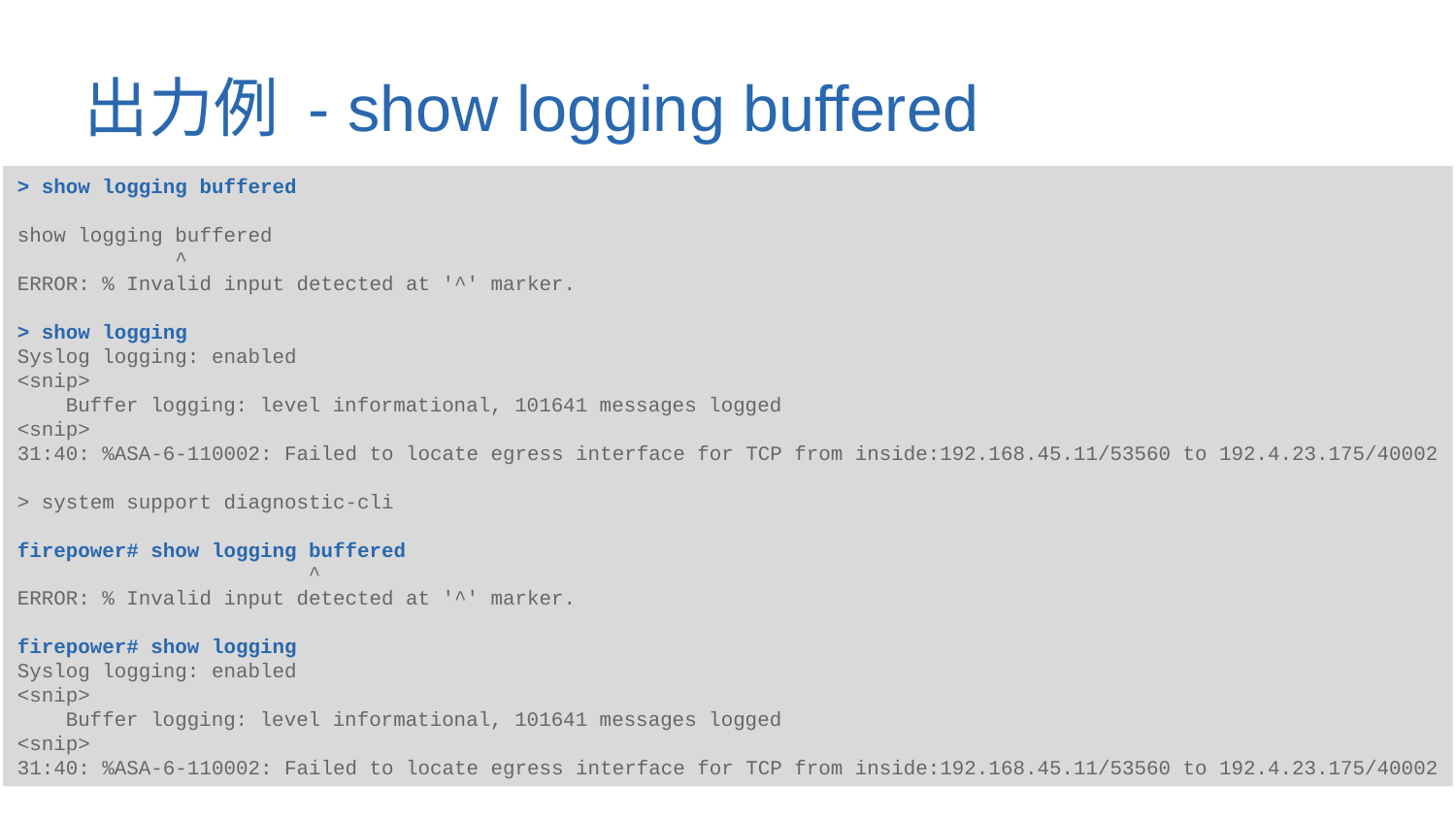

# 出力例 - show logging buffered
> show logging buffered

show logging buffered
             ^
ERROR: % Invalid input detected at '^' marker.

> show logging
Syslog logging: enabled
<snip>
    Buffer logging: level informational, 101641 messages logged
<snip>
31:40: %ASA-6-110002: Failed to locate egress interface for TCP from inside:192.168.45.11/53560 to 192.4.23.175/40002

> system support diagnostic-cli

firepower# show logging buffered
                        ^
ERROR: % Invalid input detected at '^' marker.

firepower# show logging
Syslog logging: enabled
<snip>
    Buffer logging: level informational, 101641 messages logged
<snip>
31:40: %ASA-6-110002: Failed to locate egress interface for TCP from inside:192.168.45.11/53560 to 192.4.23.175/40002